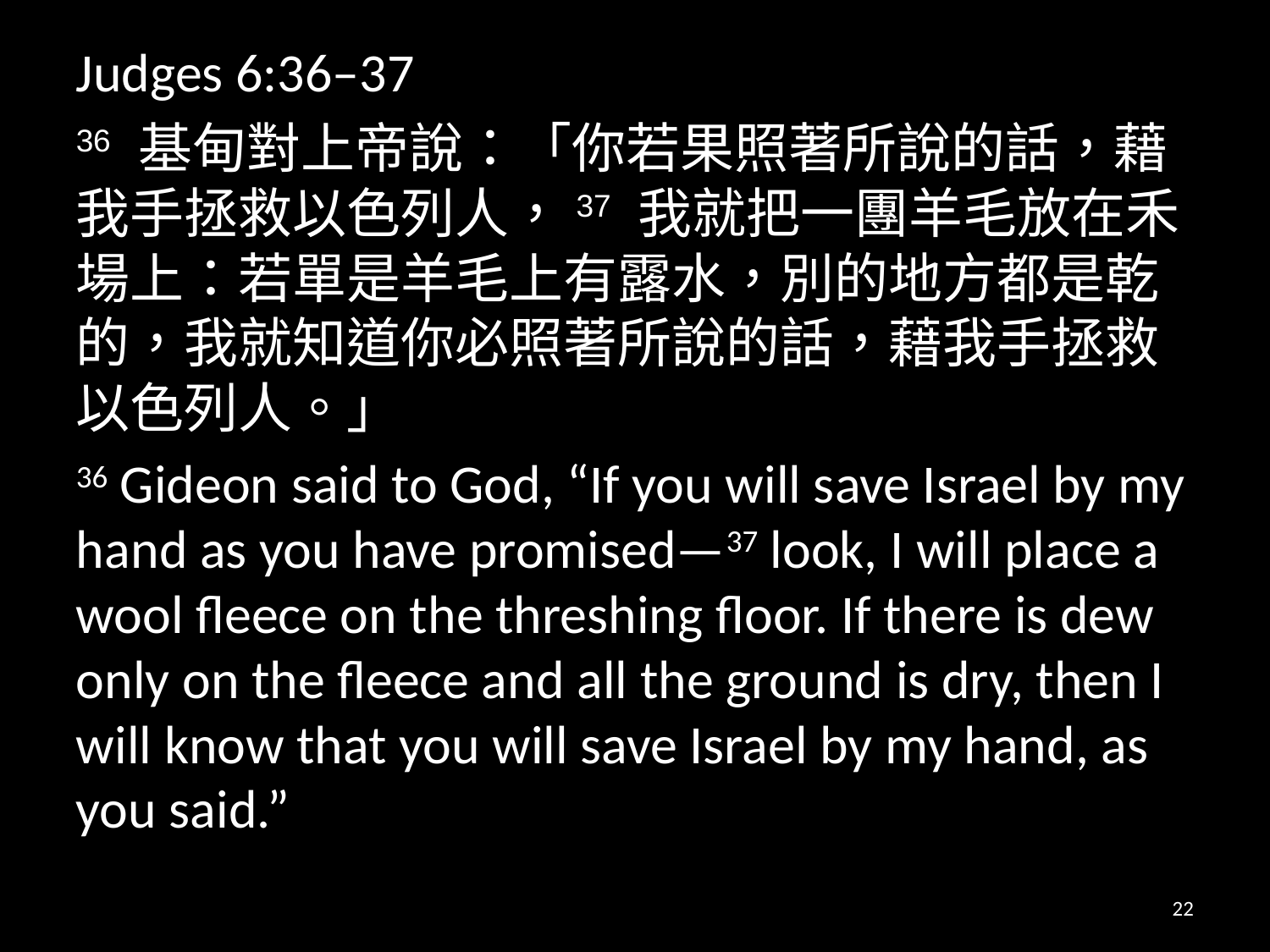

Judges 6:36–37
36 基甸對上帝說：「你若果照著所說的話，藉我手拯救以色列人，37 我就把一團羊毛放在禾場上：若單是羊毛上有露水，別的地方都是乾的，我就知道你必照著所說的話，藉我手拯救以色列人。」
36 Gideon said to God, “If you will save Israel by my hand as you have promised—37 look, I will place a wool fleece on the threshing floor. If there is dew only on the fleece and all the ground is dry, then I will know that you will save Israel by my hand, as you said.”

22